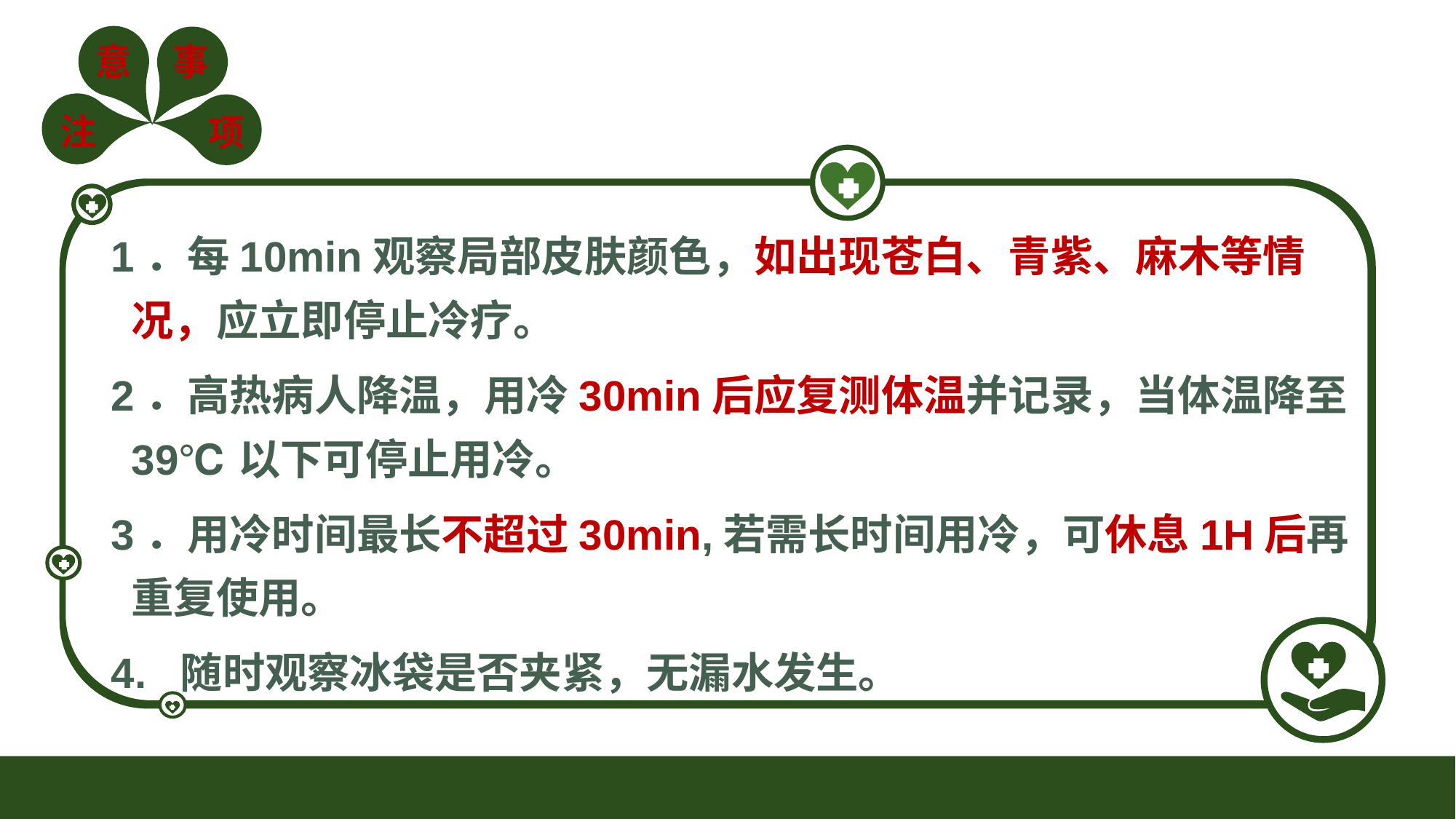

1．每10min观察局部皮肤颜色，如出现苍白、青紫、麻木等情况，应立即停止冷疗。
2．高热病人降温，用冷30min后应复测体温并记录，当体温降至39℃以下可停止用冷。
3．用冷时间最长不超过30min,若需长时间用冷，可休息1H后再重复使用。
4.  随时观察冰袋是否夹紧，无漏水发生。